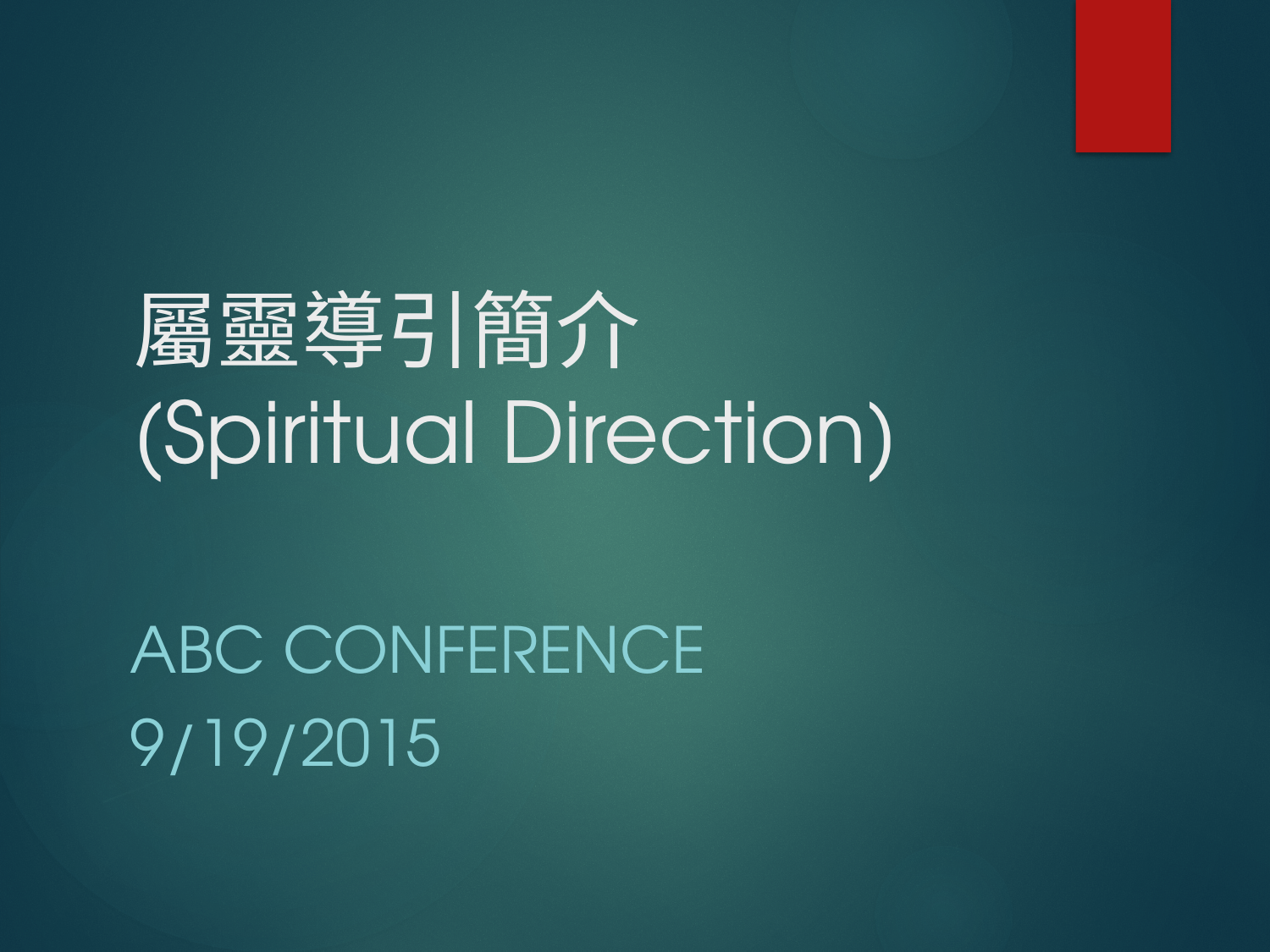

# 屬靈導引簡介 (Spiritual Direction)
ABC conference
9/19/2015